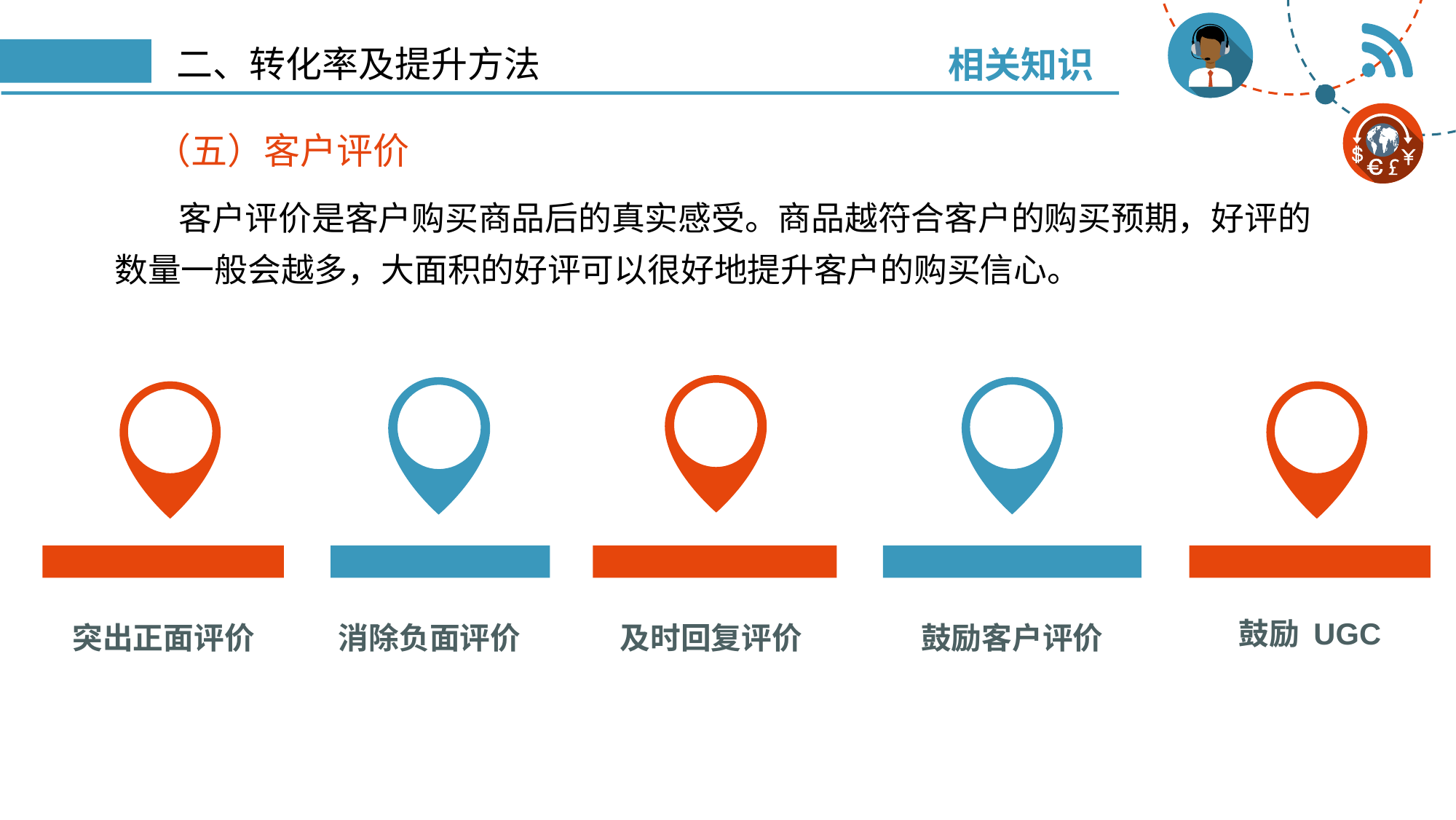

相关知识
# 二、转化率及提升方法
（五）客户评价
客户评价是客户购买商品后的真实感受。商品越符合客户的购买预期，好评的数量一般会越多，大面积的好评可以很好地提升客户的购买信心。

鼓励 UGC
突出正面评价
及时回复评价
鼓励客户评价
消除负面评价